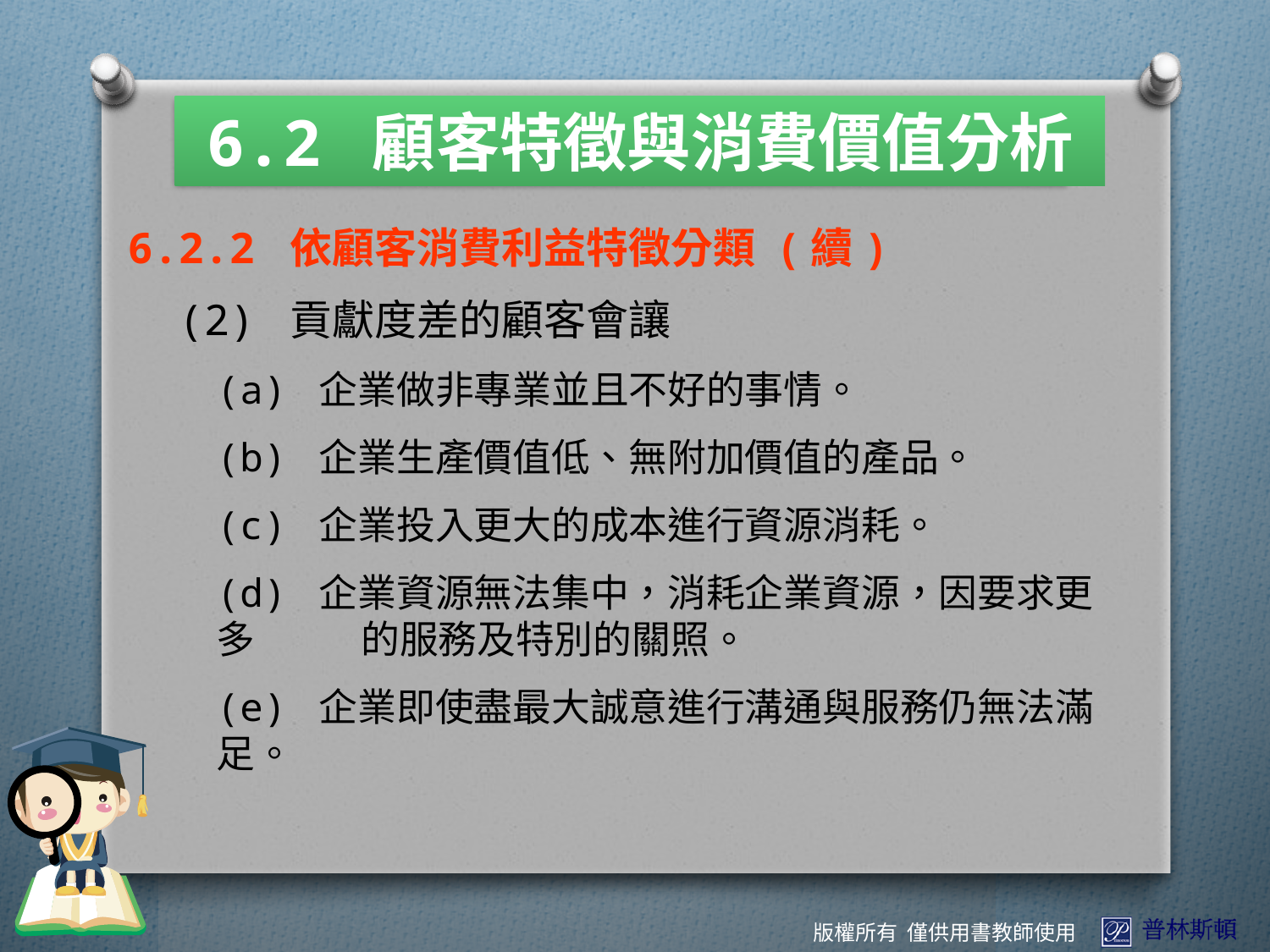

6.2 顧客特徵與消費價值分析
6.2.2 依顧客消費利益特徵分類 (續)
(2) 貢獻度差的顧客會讓
(a) 企業做非專業並且不好的事情。
(b) 企業生產價值低、無附加價值的產品。
(c) 企業投入更大的成本進行資源消耗。
(d) 企業資源無法集中，消耗企業資源，因要求更多	  的服務及特別的關照。
(e) 企業即使盡最大誠意進行溝通與服務仍無法滿足。